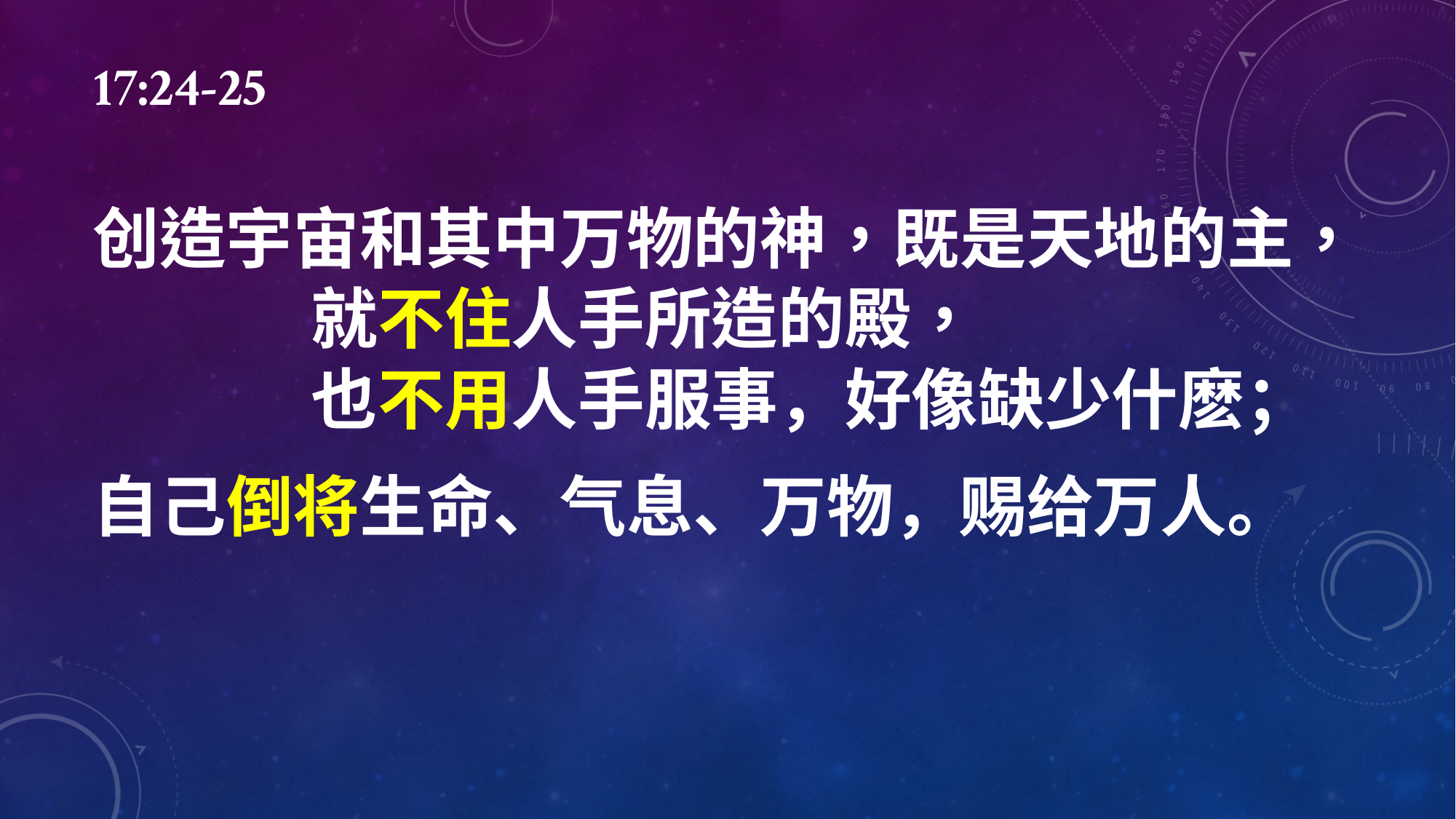

17:24-25

创造宇宙和其中万物的神，既是天地的主，		就不住人手所造的殿，
		也不用人手服事，好像缺少什麽；
自己倒将生命、气息、万物，赐给万人。